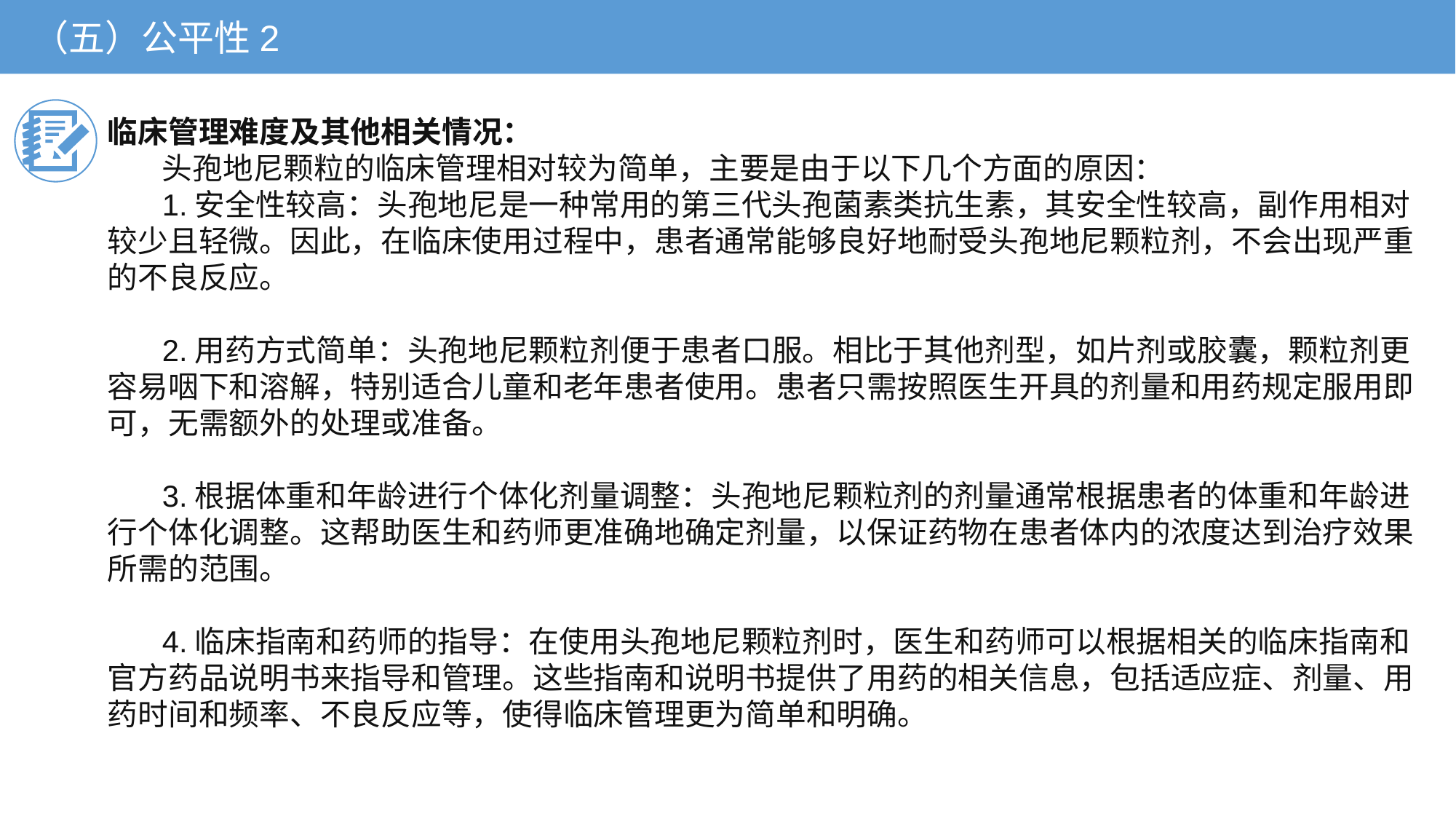

（五）公平性2

临床管理难度及其他相关情况：
头孢地尼颗粒的临床管理相对较为简单，主要是由于以下几个方面的原因：
1.安全性较高：头孢地尼是一种常用的第三代头孢菌素类抗生素，其安全性较高，副作用相对较少且轻微。因此，在临床使用过程中，患者通常能够良好地耐受头孢地尼颗粒剂，不会出现严重的不良反应。

2.用药方式简单：头孢地尼颗粒剂便于患者口服。相比于其他剂型，如片剂或胶囊，颗粒剂更容易咽下和溶解，特别适合儿童和老年患者使用。患者只需按照医生开具的剂量和用药规定服用即可，无需额外的处理或准备。

3.根据体重和年龄进行个体化剂量调整：头孢地尼颗粒剂的剂量通常根据患者的体重和年龄进行个体化调整。这帮助医生和药师更准确地确定剂量，以保证药物在患者体内的浓度达到治疗效果所需的范围。

4.临床指南和药师的指导：在使用头孢地尼颗粒剂时，医生和药师可以根据相关的临床指南和官方药品说明书来指导和管理。这些指南和说明书提供了用药的相关信息，包括适应症、剂量、用药时间和频率、不良反应等，使得临床管理更为简单和明确。